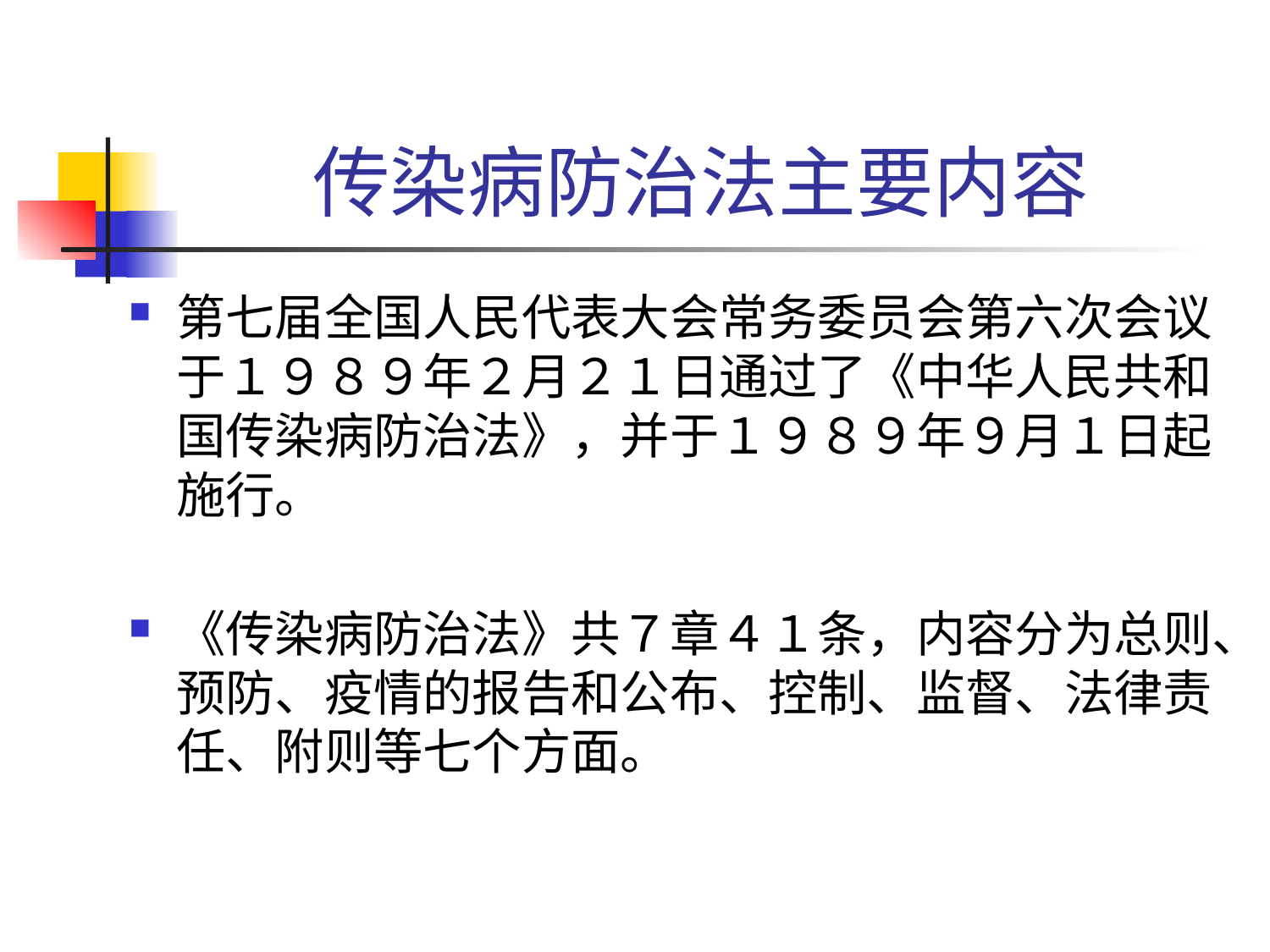

# 传染病防治法主要内容
第七届全国人民代表大会常务委员会第六次会议于１９８９年２月２１日通过了《中华人民共和国传染病防治法》，并于１９８９年９月１日起施行。

《传染病防治法》共７章４１条，内容分为总则、预防、疫情的报告和公布、控制、监督、法律责任、附则等七个方面。